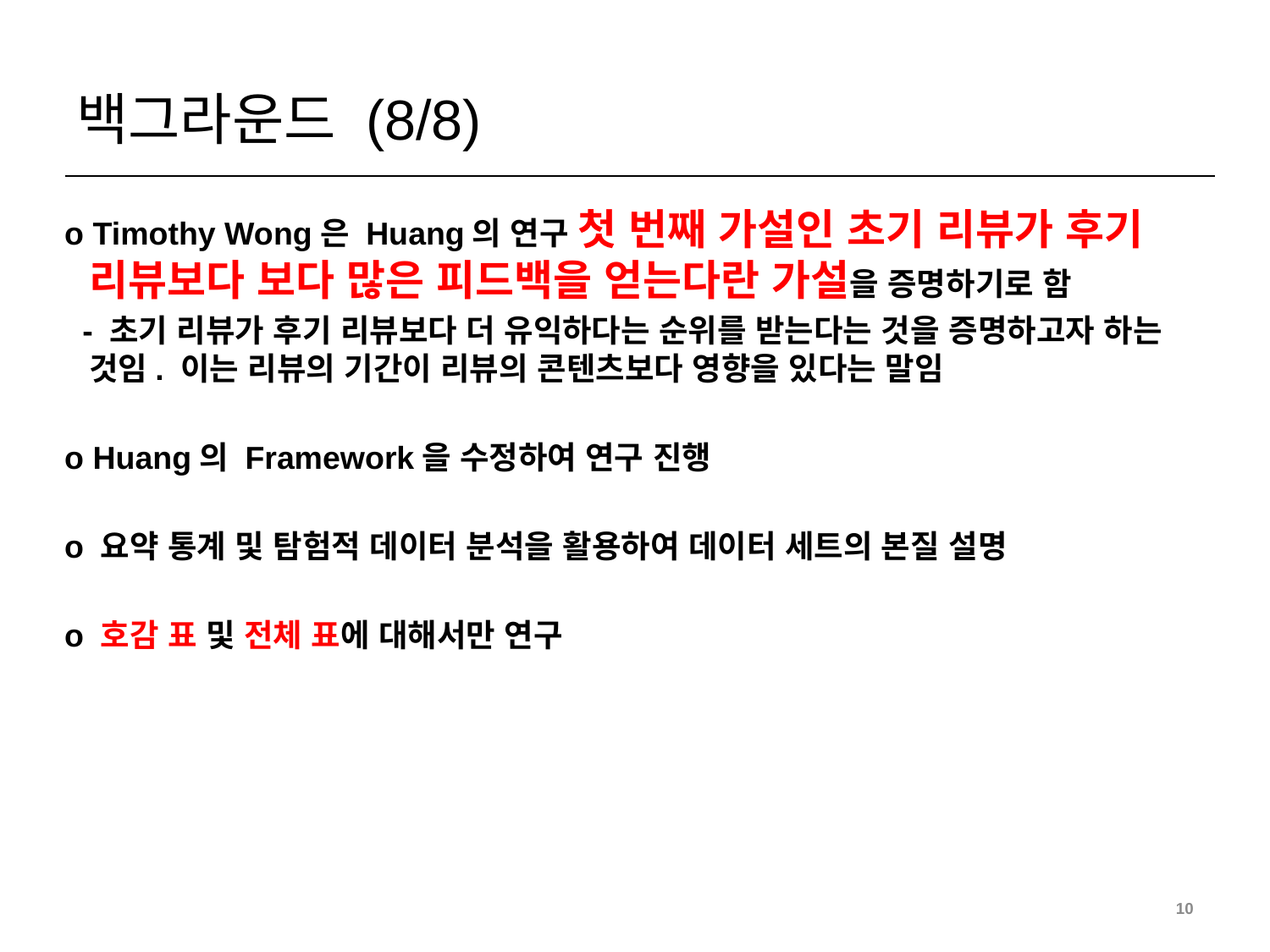

# 백그라운드 (8/8)
o Timothy Wong은 Huang의 연구 첫 번째 가설인 초기 리뷰가 후기 리뷰보다 보다 많은 피드백을 얻는다란 가설을 증명하기로 함
  - 초기 리뷰가 후기 리뷰보다 더 유익하다는 순위를 받는다는 것을 증명하고자 하는 것임. 이는 리뷰의 기간이 리뷰의 콘텐츠보다 영향을 있다는 말임

o Huang의 Framework을 수정하여 연구 진행

o 요약 통계 및 탐험적 데이터 분석을 활용하여 데이터 세트의 본질 설명

o 호감 표 및 전체 표에 대해서만 연구

10